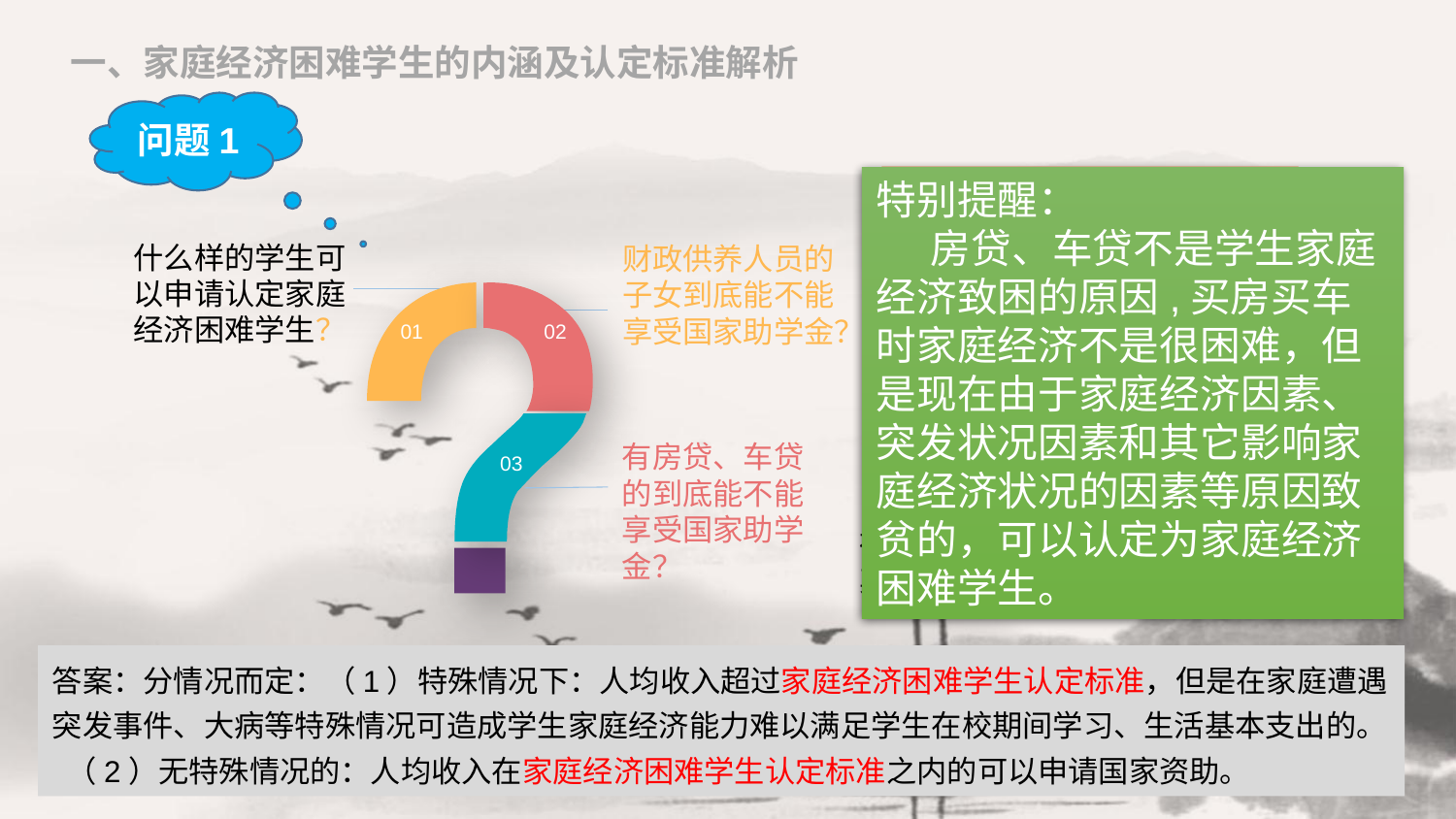

一、家庭经济困难学生的内涵及认定标准解析
问题1
1、家庭经济困难学生的概念
特别提醒：
     房贷、车贷不是学生家庭经济致困的原因,买房买车时家庭经济不是很困难，但是现在由于家庭经济因素、突发状况因素和其它影响家庭经济状况的因素等原因致贫的，可以认定为家庭经济困难学生。
什么样的学生可以申请认定家庭经济困难学生？

财政供养人员的子女到底能不能享受国家助学金？

01
02

有房贷、车贷的到底能不能享受国家助学金？
03

  家庭经济困难学生是指在学校全日制就读的、其家庭经济能力难以满足在校期间学习、生活基本支出的受教育者。
2、家庭经济困难学生认定的依据因素
    家庭经济因素、特殊群体、地区经济社会发展水平、突发状况、学生消费、其它影响家庭经济状况的因素。
答案：分情况而定：（1）特殊情况下：人均收入超过家庭经济困难学生认定标准，但是在家庭遭遇突发事件、大病等特殊情况可造成学生家庭经济能力难以满足学生在校期间学习、生活基本支出的。
 （2）无特殊情况的：人均收入在家庭经济困难学生认定标准之内的可以申请国家资助。